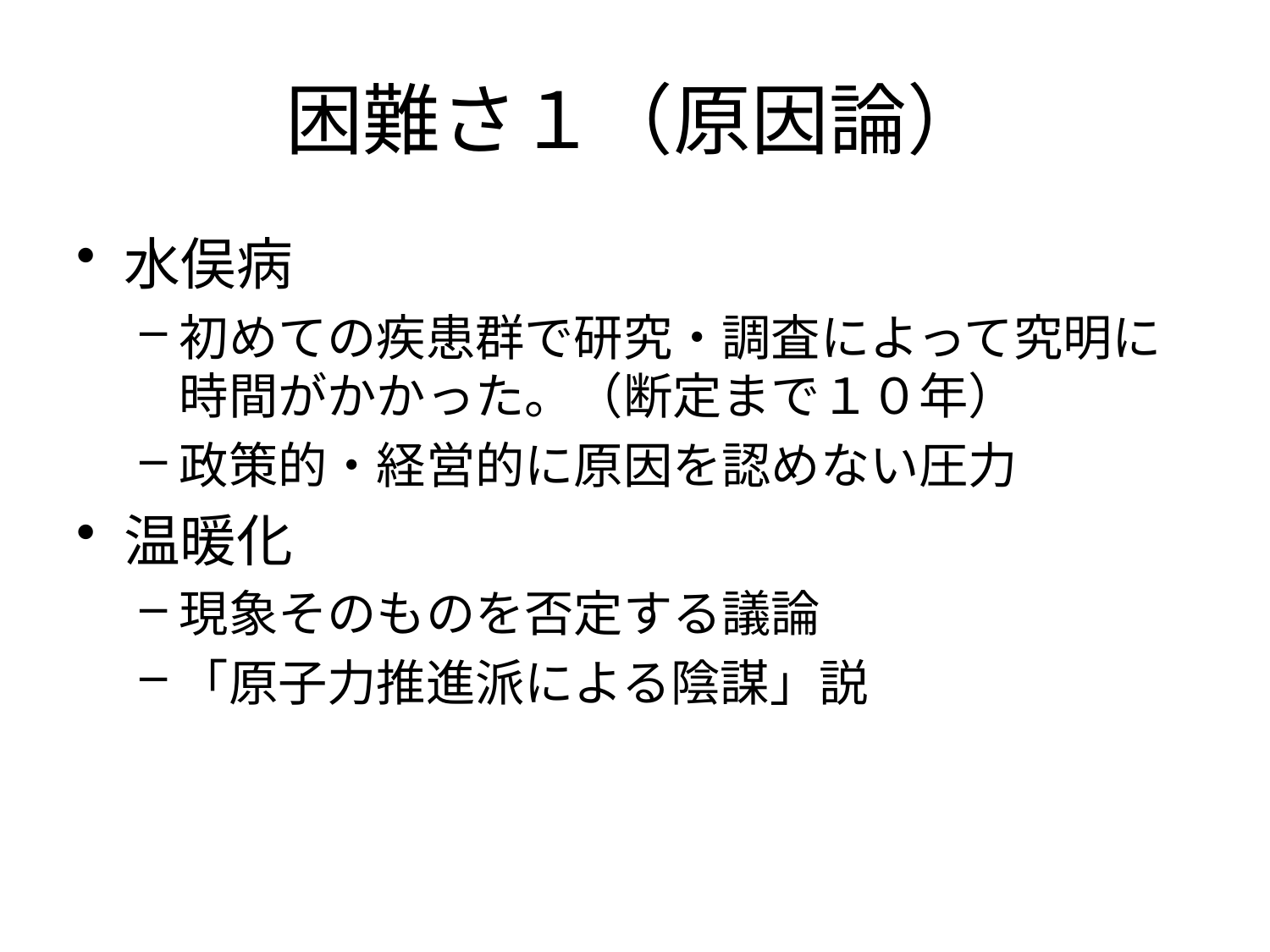

# 困難さ１（原因論）
水俣病
初めての疾患群で研究・調査によって究明に時間がかかった。（断定まで１０年）
政策的・経営的に原因を認めない圧力
温暖化
現象そのものを否定する議論
「原子力推進派による陰謀」説